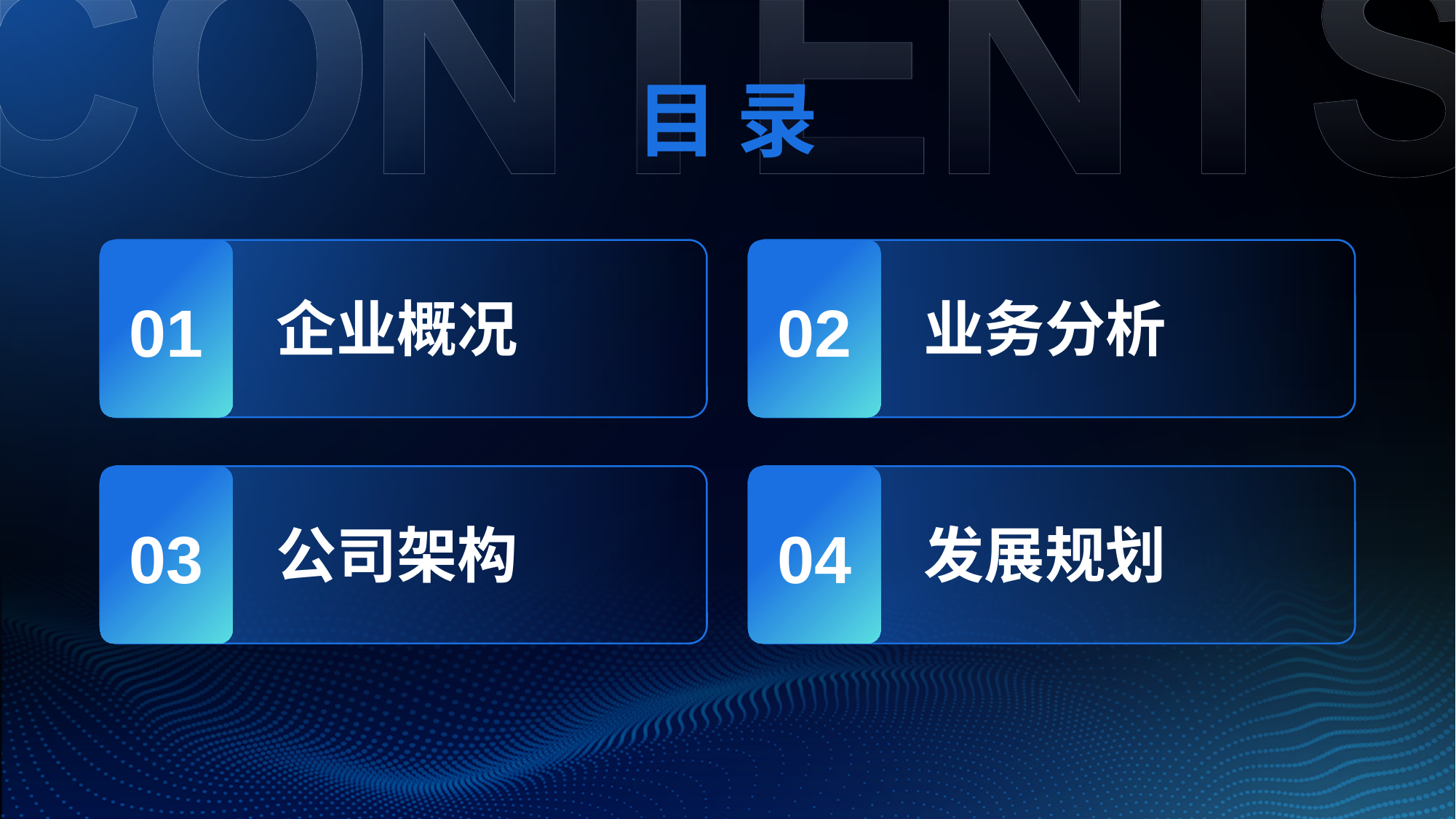

目 录

01
企业概况
02
业务分析

03
公司架构
04
发展规划